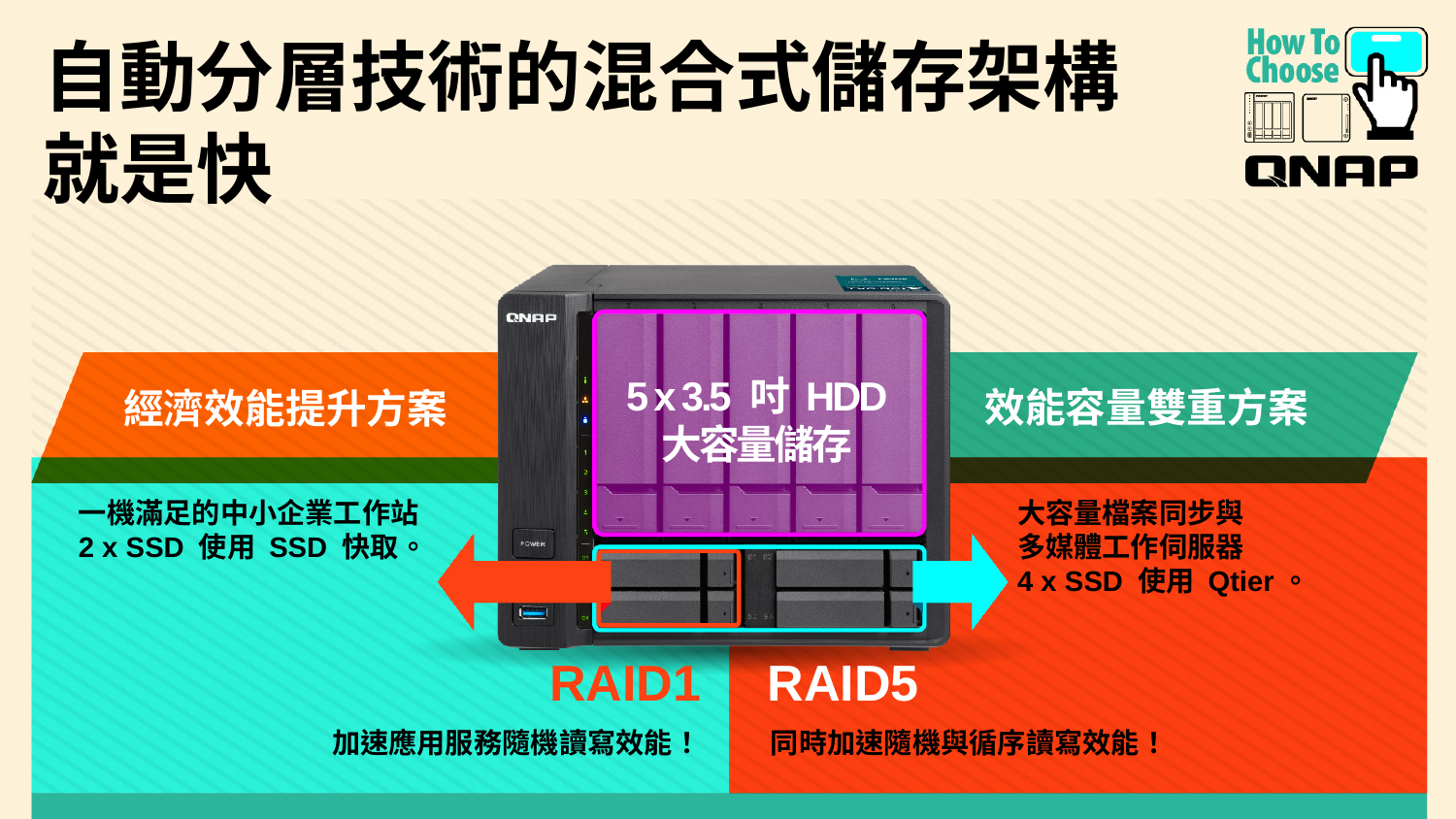

自動分層技術的混合式儲存架構
就是快
5 x 3.5 吋 HDD
大容量儲存
效能容量雙重方案
經濟效能提升方案
一機滿足的中小企業工作站
2 x SSD 使用 SSD 快取。
大容量檔案同步與
多媒體工作伺服器
4 x SSD 使用 Qtier。
RAID1
RAID5
加速應用服務隨機讀寫效能！
同時加速隨機與循序讀寫效能！